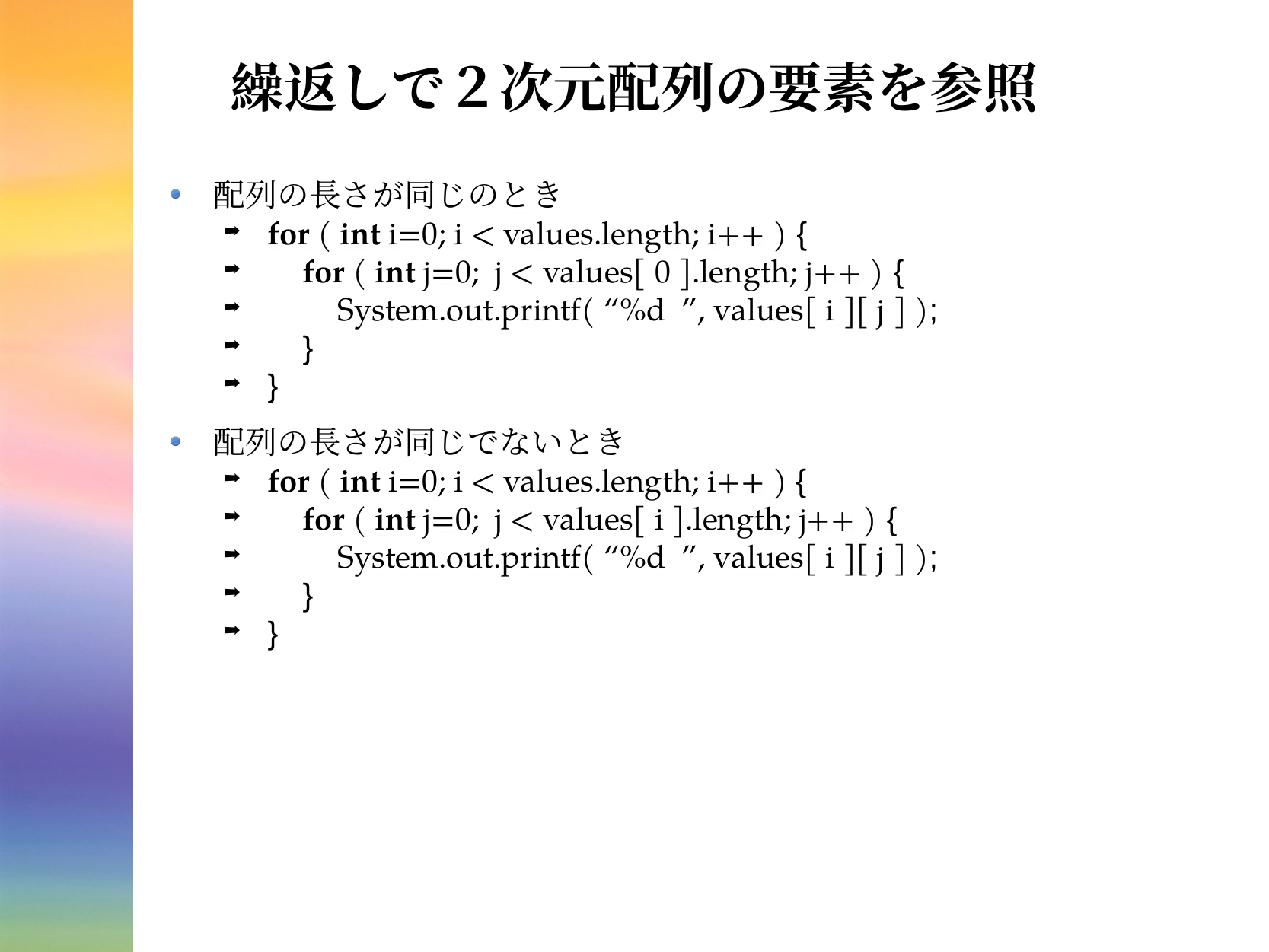

# 繰返しで２次元配列の要素を参照
配列の長さが同じのとき
for ( int i=0; i < values.length; i++ ) {
    for ( int j=0;  j < values[ 0 ].length; j++ ) {
        System.out.printf( “%d  ”, values[ i ][ j ] );
    }
}
配列の長さが同じでないとき
for ( int i=0; i < values.length; i++ ) {
    for ( int j=0;  j < values[ i ].length; j++ ) {
        System.out.printf( “%d  ”, values[ i ][ j ] );
    }
}